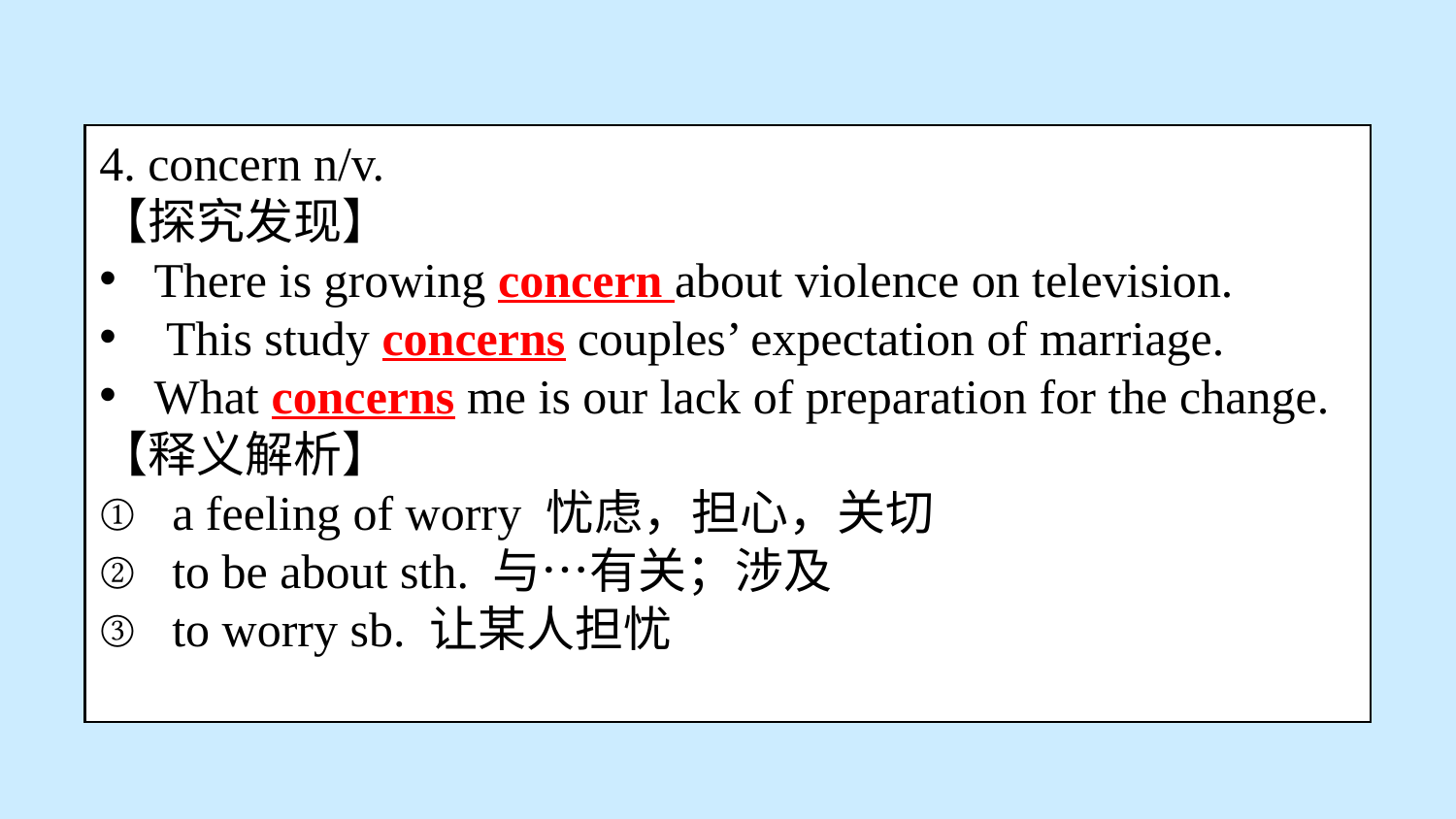

4. concern n/v.
【探究发现】
There is growing concern about violence on television.
 This study concerns couples’ expectation of marriage.
What concerns me is our lack of preparation for the change.
【释义解析】
a feeling of worry 忧虑，担心，关切
to be about sth. 与…有关；涉及
to worry sb. 让某人担忧